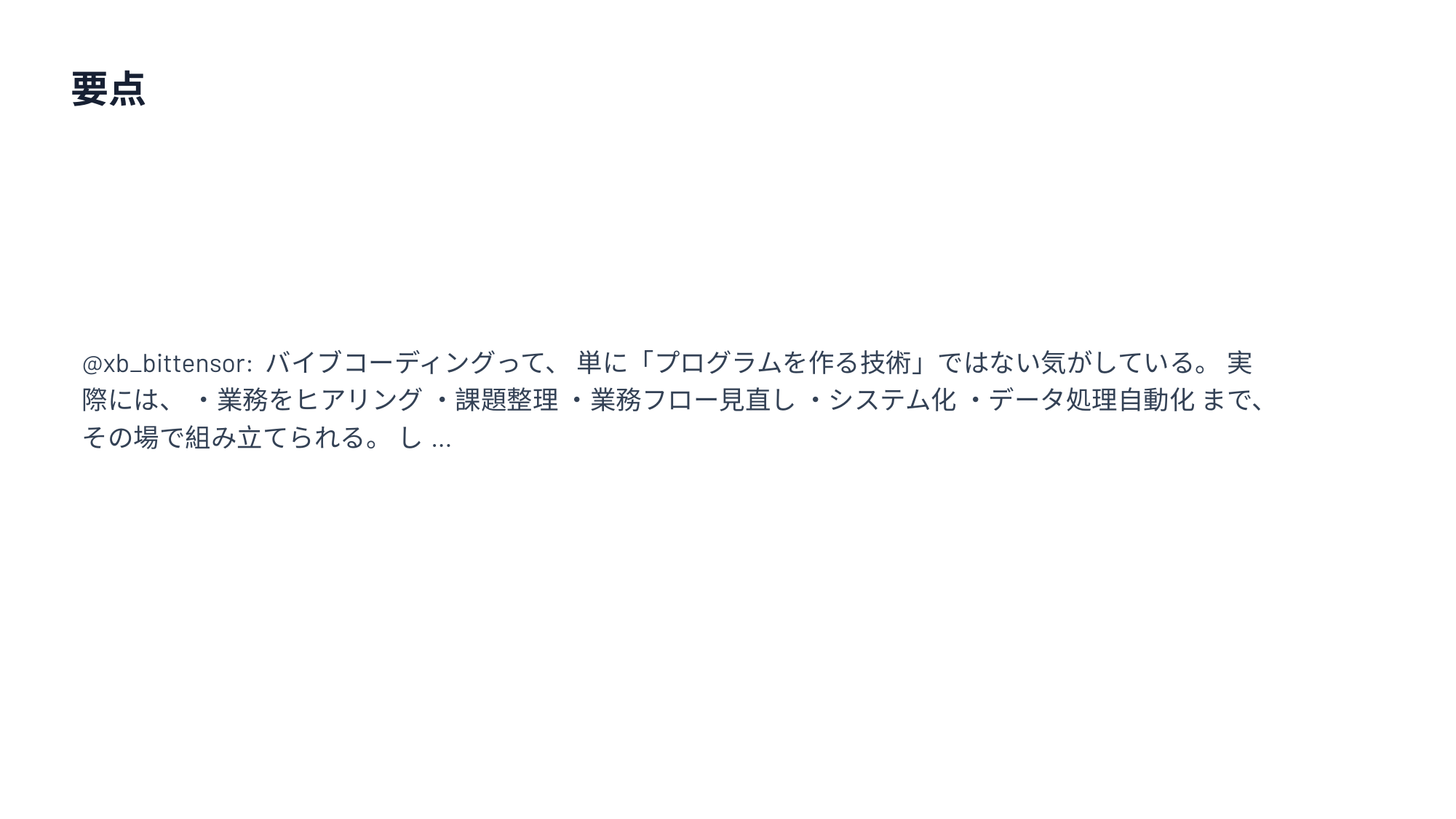

要点
@xb_bittensor: バイブコーディングって、 単に「プログラムを作る技術」ではない気がしている。 実際には、 ・業務をヒアリング ・課題整理 ・業務フロー見直し ・システム化 ・データ処理自動化 まで、その場で組み立てられる。 し...